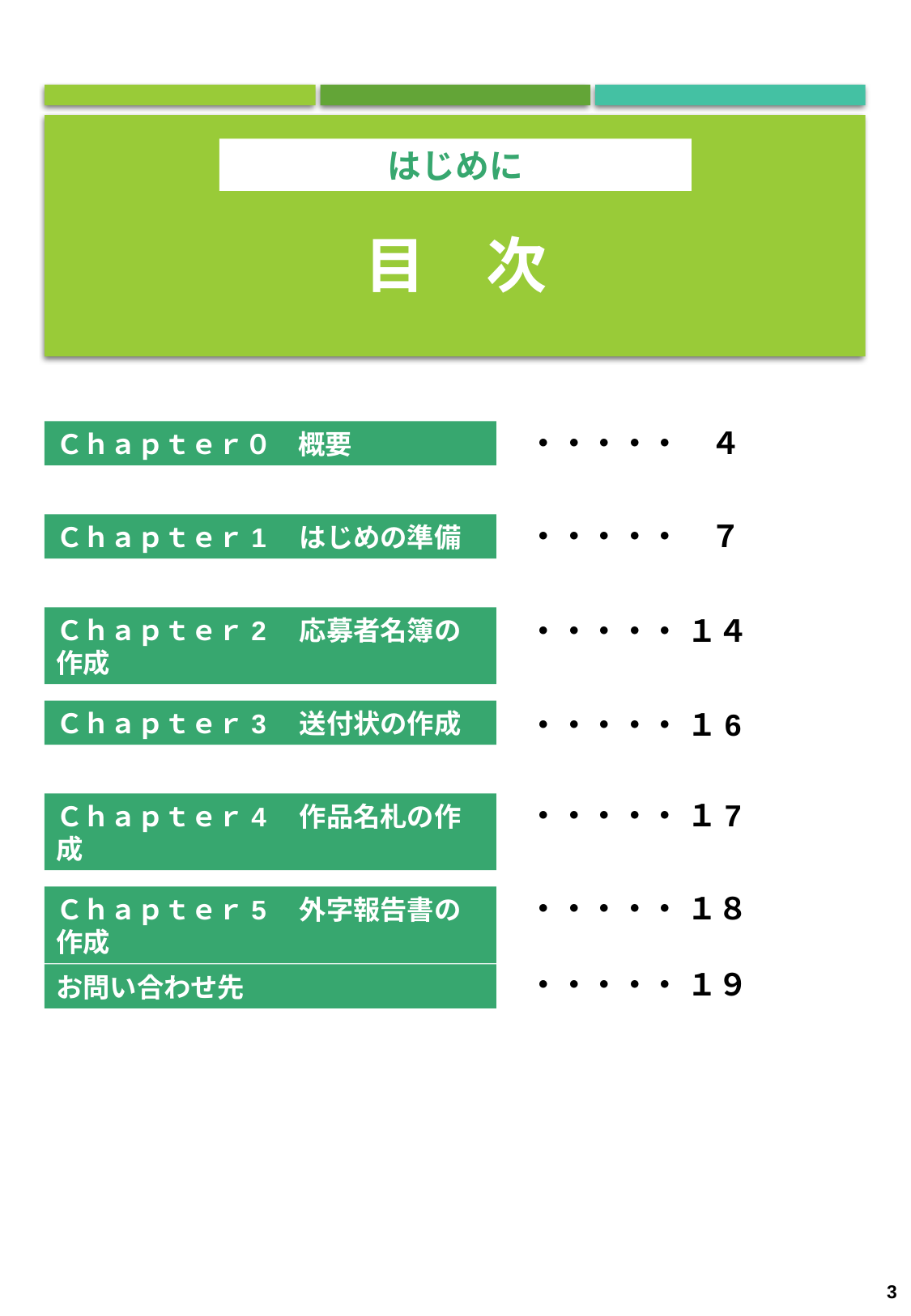

はじめに
# 目　次
・・・・・　４
Ｃｈａｐｔｅｒ０　概要
・・・・・　７
Ｃｈａｐｔｅｒ1　はじめの準備
・・・・・ １４
Ｃｈａｐｔｅｒ2　応募者名簿の作成
・・・・・ １6
Ｃｈａｐｔｅｒ3　送付状の作成
・・・・・ １7
Ｃｈａｐｔｅｒ4　作品名札の作成
・・・・・ １８
Ｃｈａｐｔｅｒ5　外字報告書の作成
・・・・・ １９
お問い合わせ先
3